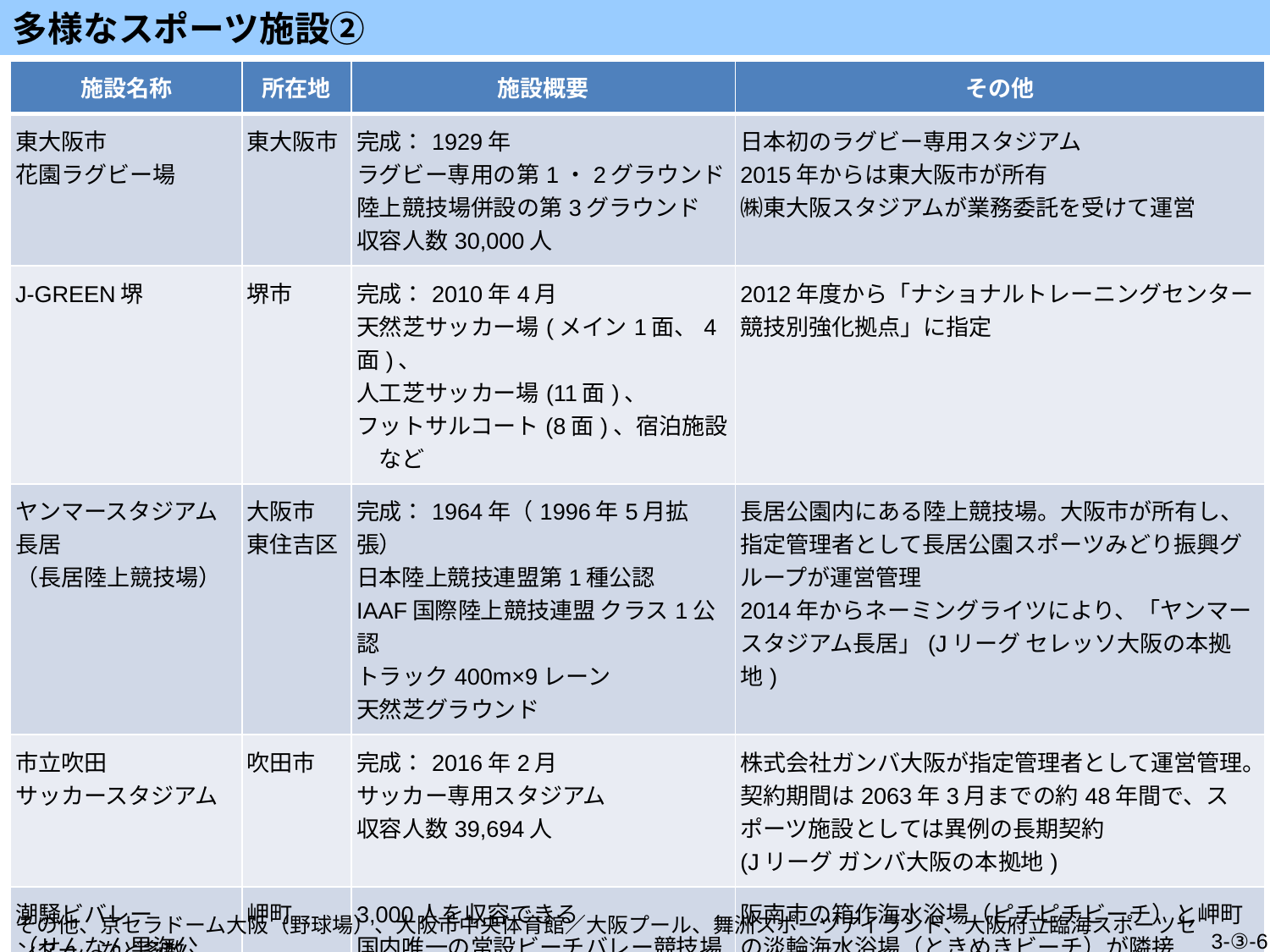

多様なスポーツ施設②
| 施設名称 | 所在地 | 施設概要 | その他 |
| --- | --- | --- | --- |
| 東大阪市 花園ラグビー場 | 東大阪市 | 完成：1929年 ラグビー専用の第1・2グラウンド 陸上競技場併設の第3グラウンド 収容人数30,000人 | 日本初のラグビー専用スタジアム 2015年からは東大阪市が所有 ㈱東大阪スタジアムが業務委託を受けて運営 |
| J-GREEN堺 | 堺市 | 完成：2010年4月 天然芝サッカー場(メイン1面、4面)、 人工芝サッカー場(11面)、 フットサルコート(8面)、宿泊施設　など | 2012年度から「ナショナルトレーニングセンター競技別強化拠点」に指定 |
| ヤンマースタジアム長居 （長居陸上競技場） | 大阪市 東住吉区 | 完成：1964年（1996年5月拡張） 日本陸上競技連盟第1種公認 IAAF国際陸上競技連盟 クラス1公認 トラック400m×9レーン 天然芝グラウンド | 長居公園内にある陸上競技場。大阪市が所有し、指定管理者として長居公園スポーツみどり振興グループが運営管理 2014年からネーミングライツにより、「ヤンマースタジアム長居」(Jリーグ セレッソ大阪の本拠地) |
| 市立吹田 サッカースタジアム | 吹田市 | 完成：2016年2月 サッカー専用スタジアム 収容人数39,694人 | 株式会社ガンバ大阪が指定管理者として運営管理。契約期間は2063年3月までの約48年間で、スポーツ施設としては異例の長期契約 (Jリーグ ガンバ大阪の本拠地) |
| 潮騒ビバレー （せんなん里海公園） | 岬町 | 3,000人を収容できる 国内唯一の常設ビーチバレー競技場 | 阪南市の箱作海水浴場（ピチピチビーチ）と岬町の淡輪海水浴場（ときめきビーチ）が隣接 1997年より全日本ビーチバレー女子選手権大会開催 |
| 大阪府立 門真スポーツセンター | 門真市 | 完成：1996年 メインアリーナ：観客席6,000席 　春・夏：プール 　秋：フロア／　冬：スケートリンク、 | 1997年に開催されたなみはや国体(夏季大会)のメイン会場 2015年10月1日から愛称が「東和薬品RACTABドーム」 1996、2005、2014年 NHK杯国際フィギアスケート競技会開催 |
その他、京セラドーム大阪（野球場）、大阪市中央体育館／大阪プール、舞洲スポーツアイランド、大阪府立臨海スポーツセンター　など多数
3-③-6